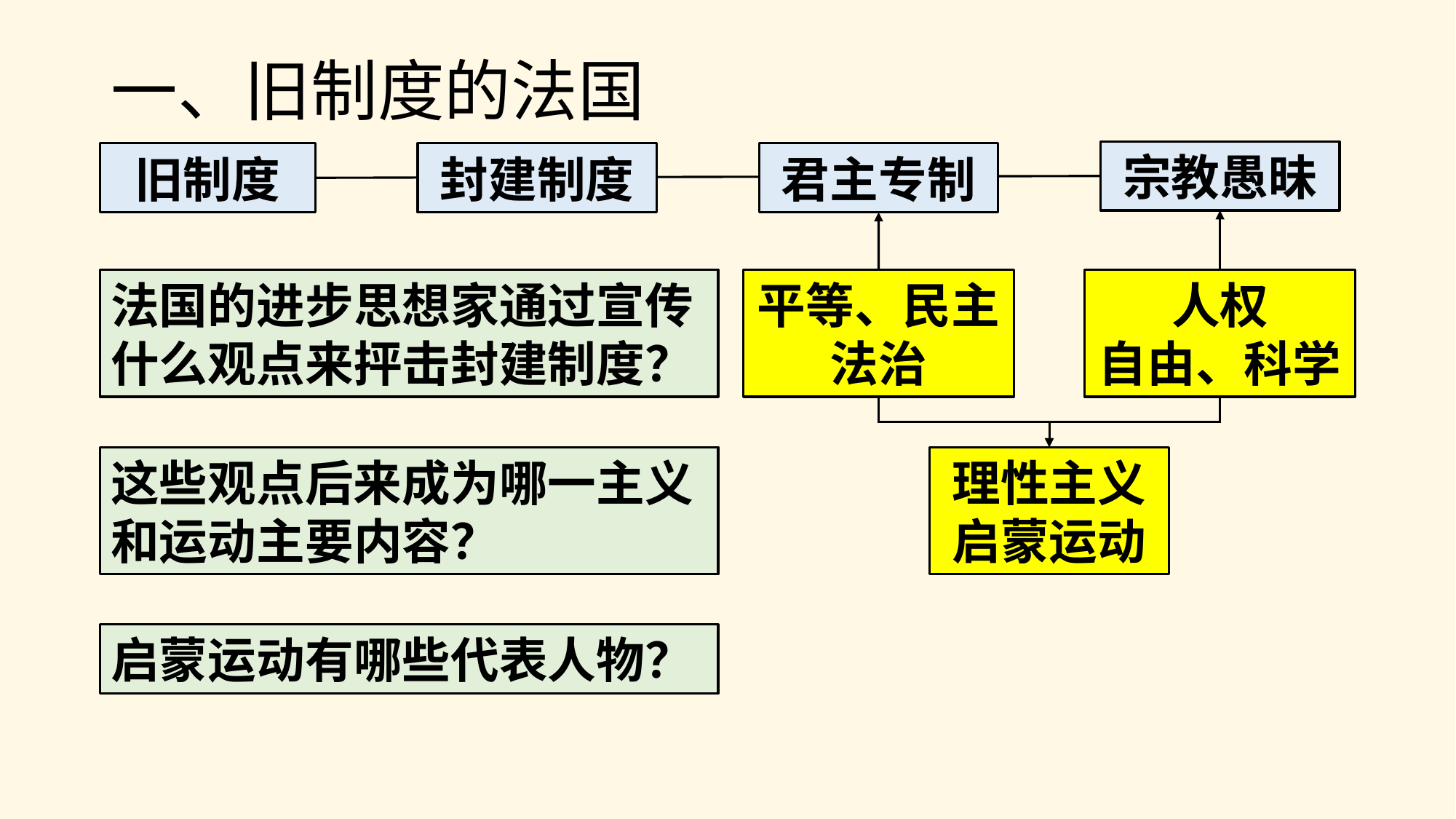

# 一、旧制度的法国
宗教愚昧
旧制度
封建制度
君主专制
法国的进步思想家通过宣传什么观点来抨击封建制度？
平等、民主
法治
人权
自由、科学
这些观点后来成为哪一主义和运动主要内容？
理性主义
启蒙运动
启蒙运动有哪些代表人物？